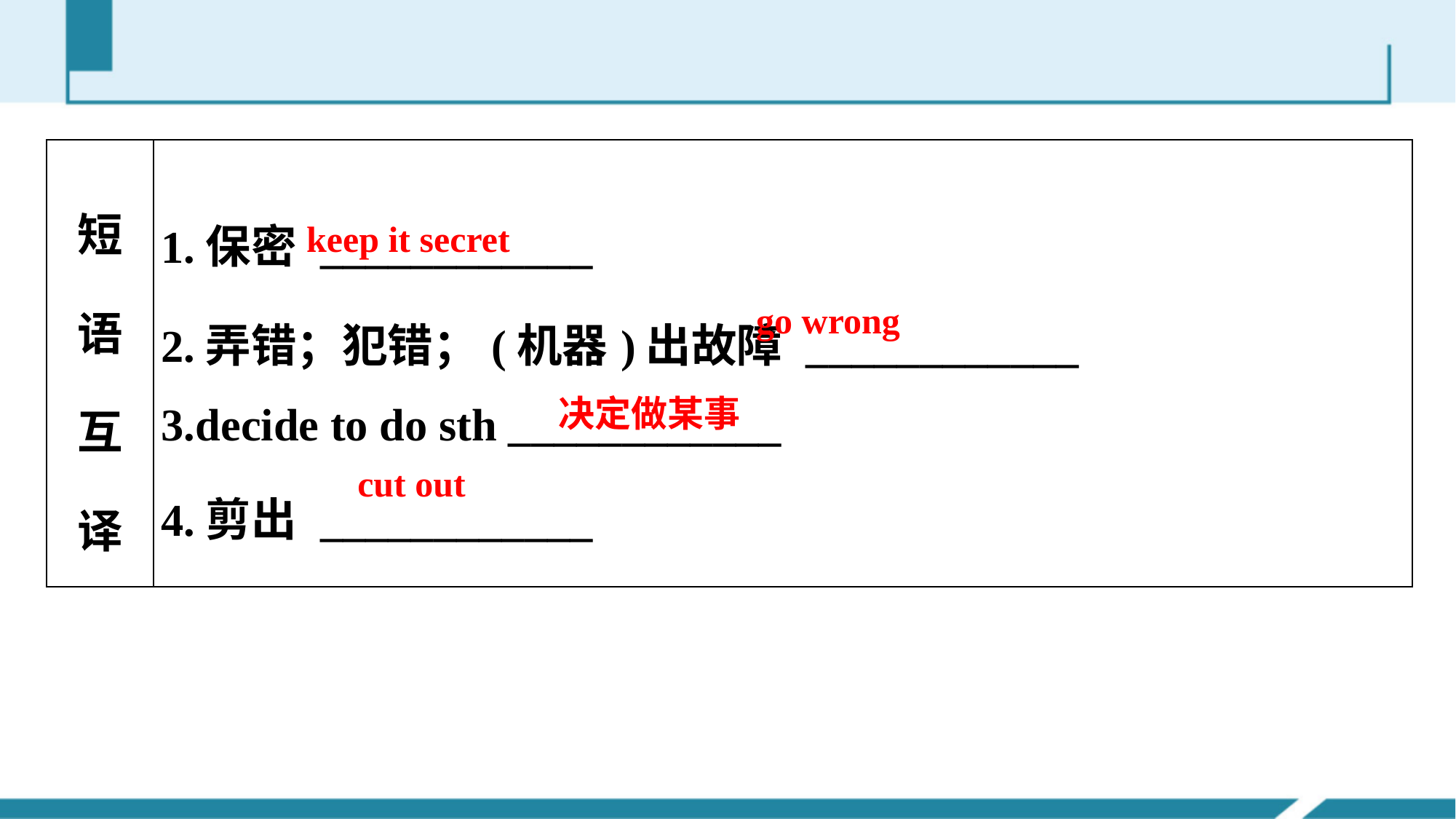

| 短语互译 | 1.保密 \_\_\_\_\_\_\_\_\_\_\_\_ 2.弄错；犯错；(机器)出故障 \_\_\_\_\_\_\_\_\_\_\_\_ 3.decide to do sth \_\_\_\_\_\_\_\_\_\_\_\_ 4.剪出 \_\_\_\_\_\_\_\_\_\_\_\_ |
| --- | --- |
keep it secret
go wrong
决定做某事
cut out